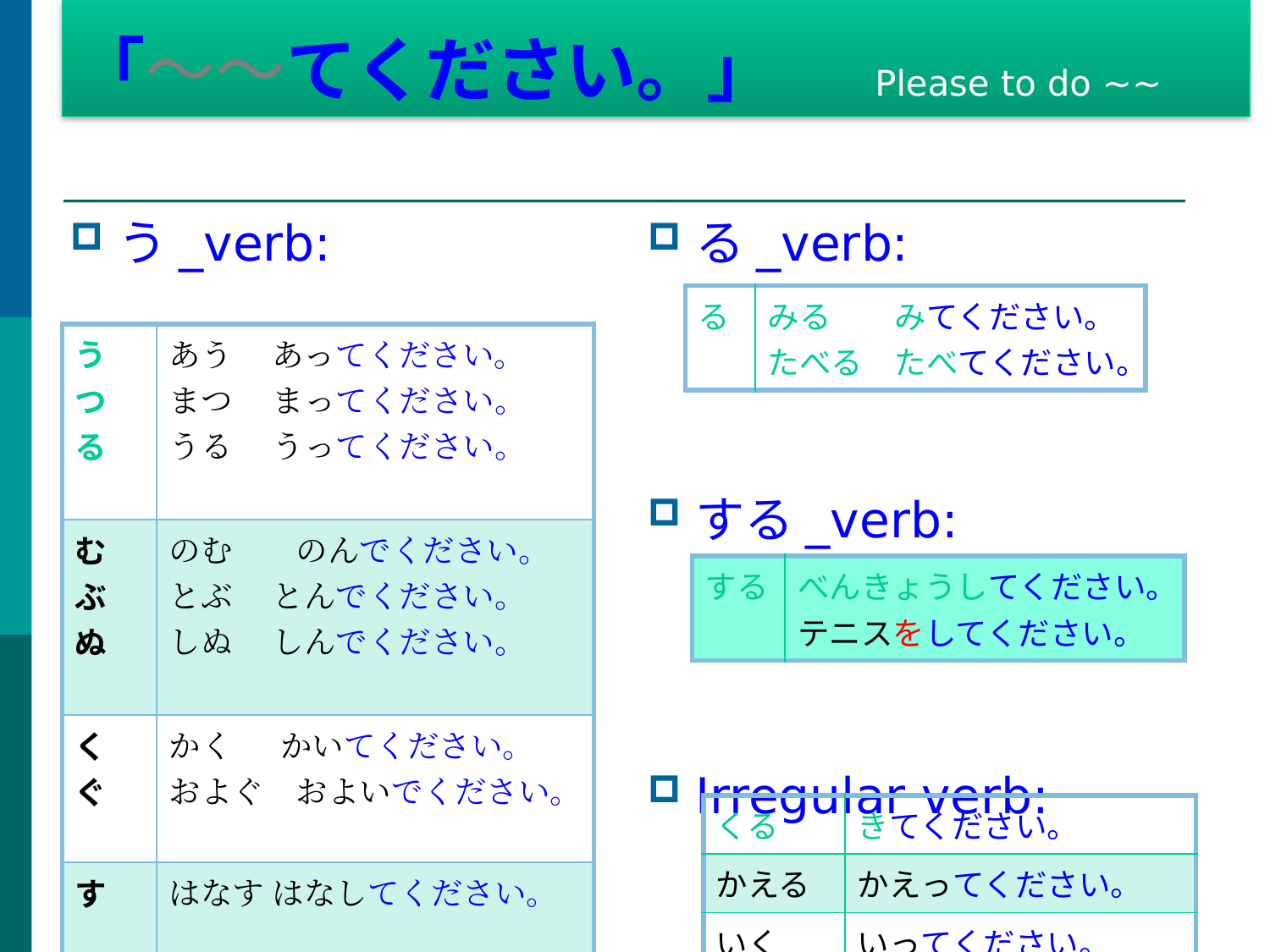

# 「〜〜てください。」     Please to do ~~
う_verb:

る_verb:

する_verb:

Irregular verb:

| る | みる　　みてください。 たべる　たべてください。 |
| --- | --- |
| う つ る | あう　 あってください。 まつ　 まってください。 うる 　うってください。 |
| --- | --- |
| む ぶ ぬ | のむ　　のんでください。 とぶ　 とんでください。 しぬ 　しんでください。 |
| く ぐ | かく　 かいてください。 およぐ　およいでください。 |
| す | はなす はなしてください。 |
| する | べんきょうしてください。 テニスをしてください。 |
| --- | --- |
| くる | きてください。 |
| --- | --- |
| かえる | かえってください。 |
| いく | いってください。 |